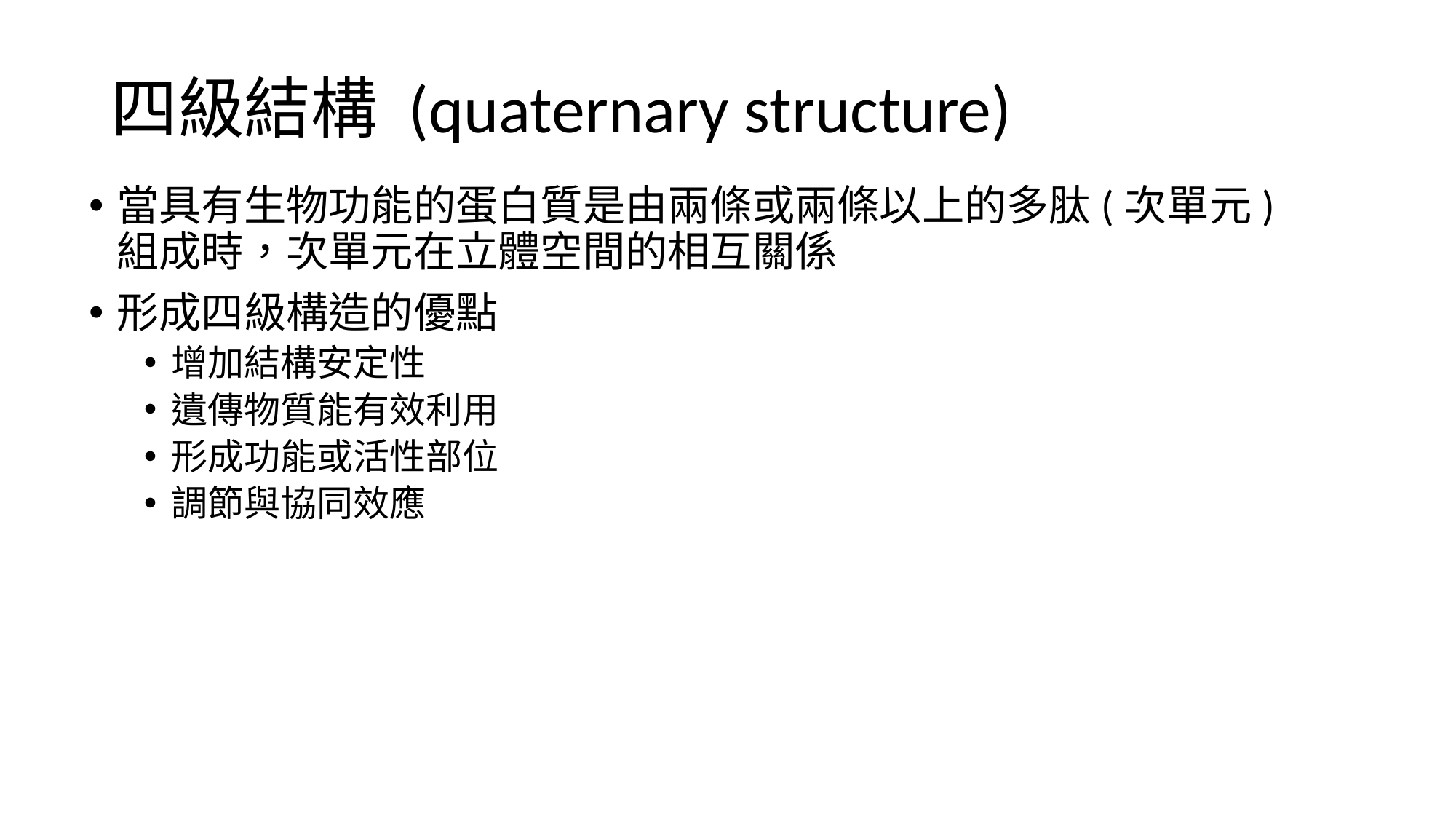

四級結構 (quaternary structure)
當具有生物功能的蛋白質是由兩條或兩條以上的多肽(次單元)組成時，次單元在立體空間的相互關係
形成四級構造的優點
增加結構安定性
遺傳物質能有效利用
形成功能或活性部位
調節與協同效應